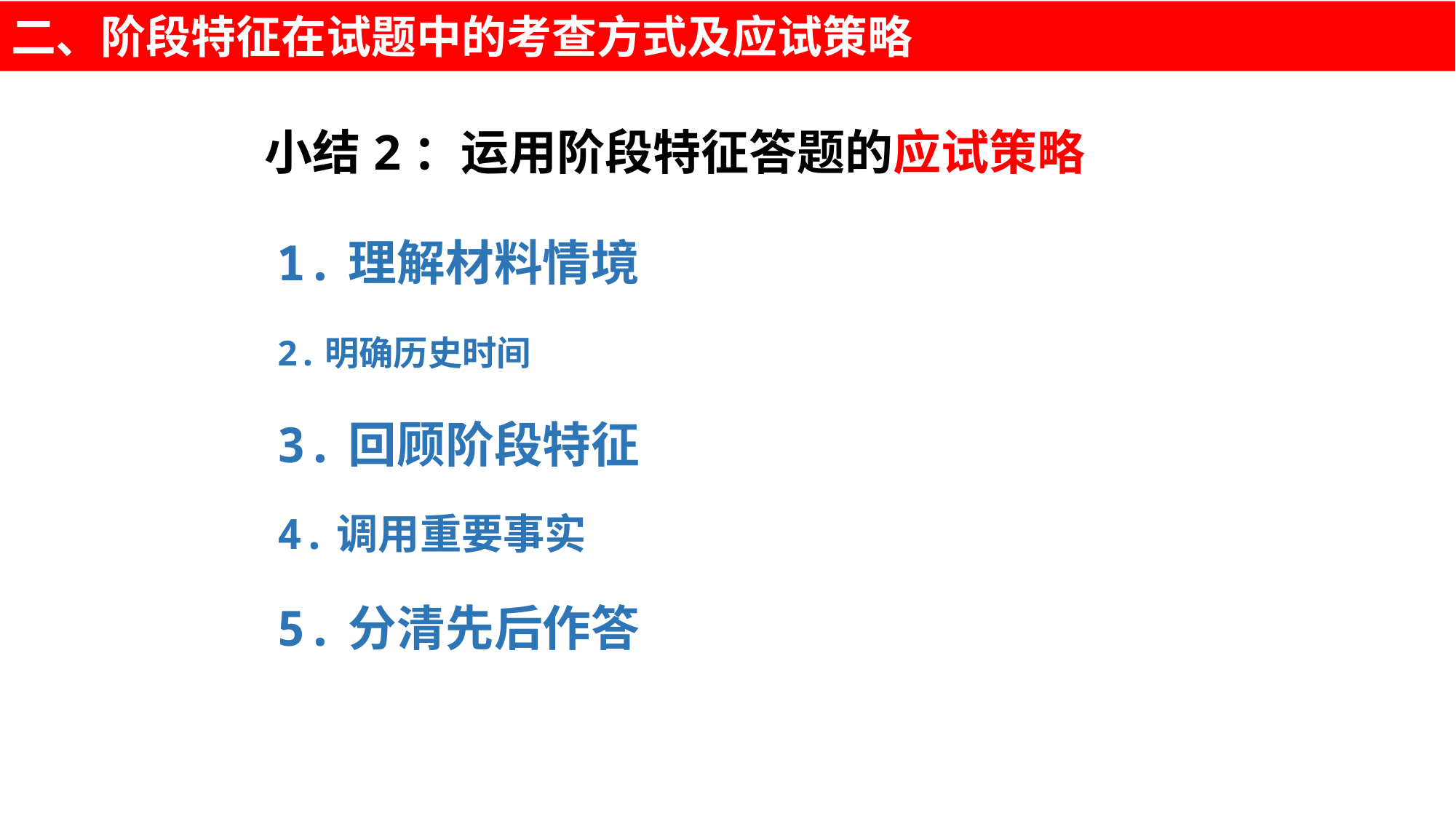

二、阶段特征在试题中的考查方式及应试策略
# 小结2：运用阶段特征答题的应试策略
1.理解材料情境
2.明确历史时间
3.回顾阶段特征
4.调用重要事实
5.分清先后作答